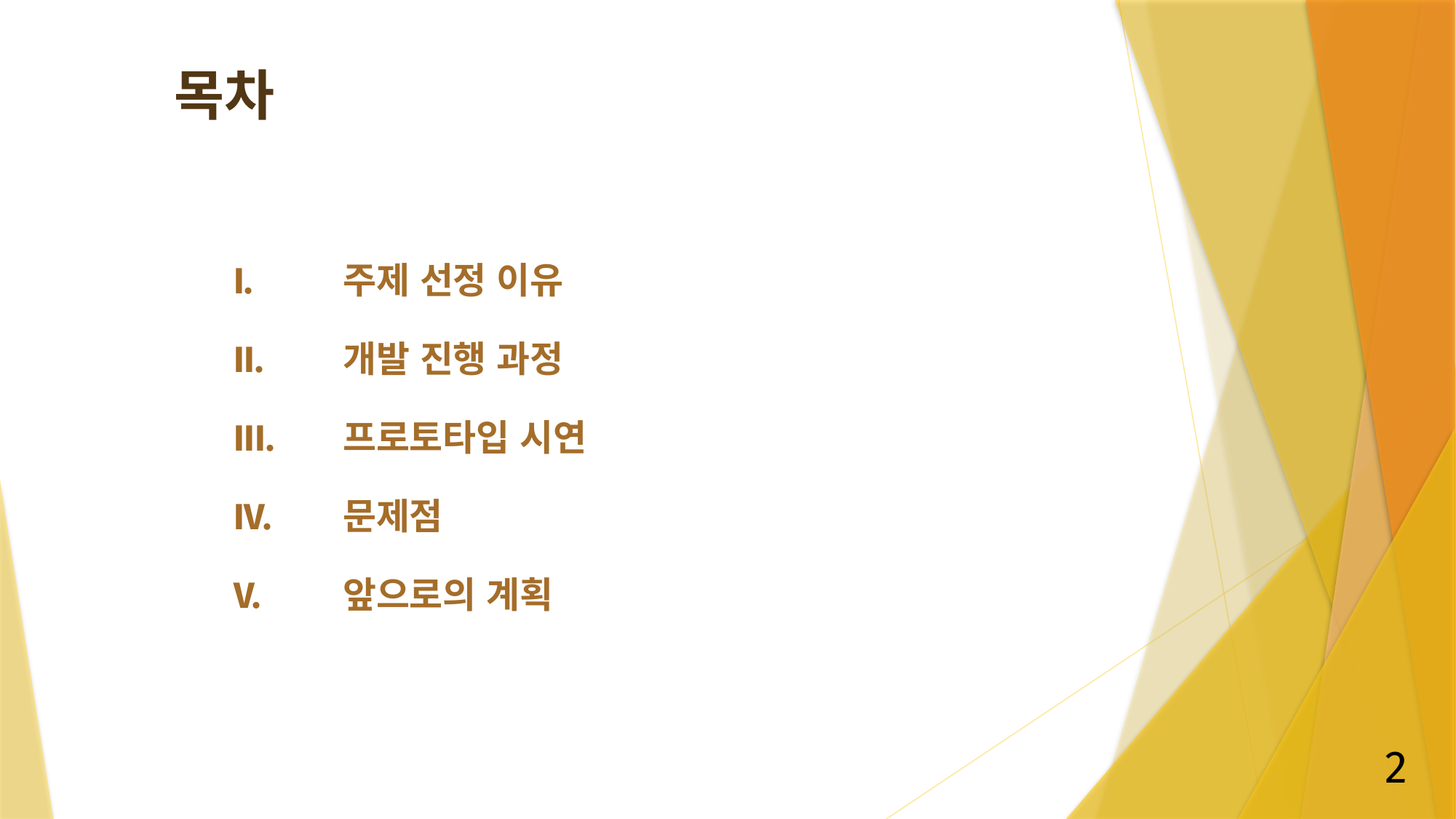

목차
# I.	주제 선정 이유 II.	개발 진행 과정 III.	프로토타입 시연 IV.	문제점 V.	앞으로의 계획
2